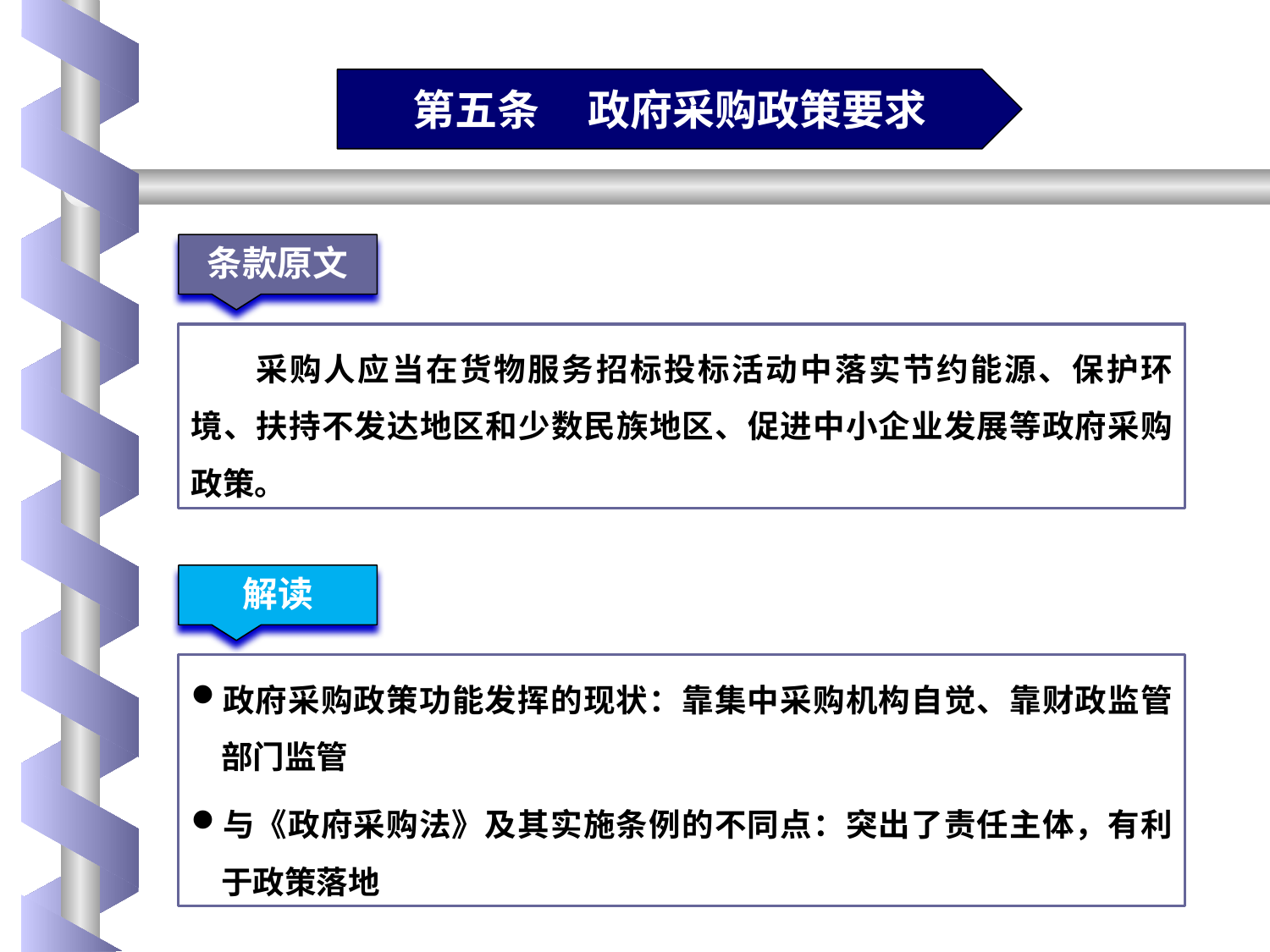

第五条     政府采购政策要求
条款原文
采购人应当在货物服务招标投标活动中落实节约能源、保护环境、扶持不发达地区和少数民族地区、促进中小企业发展等政府采购政策。
解读
政府采购政策功能发挥的现状：靠集中采购机构自觉、靠财政监管部门监管
与《政府采购法》及其实施条例的不同点：突出了责任主体，有利于政策落地